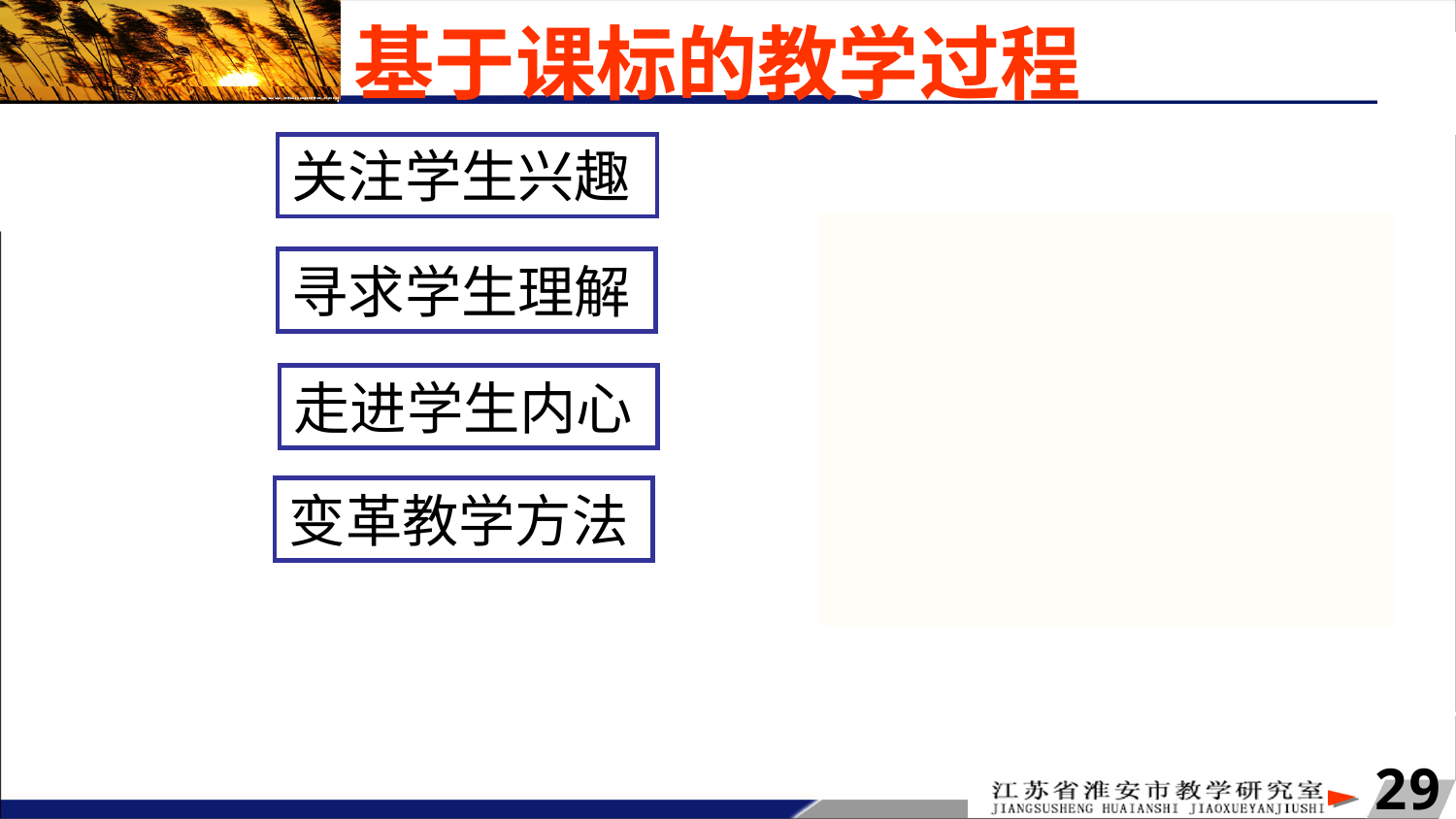

基于课标的教学过程
关注学生兴趣

寻求学生理解
走进学生内心
变革教学方法